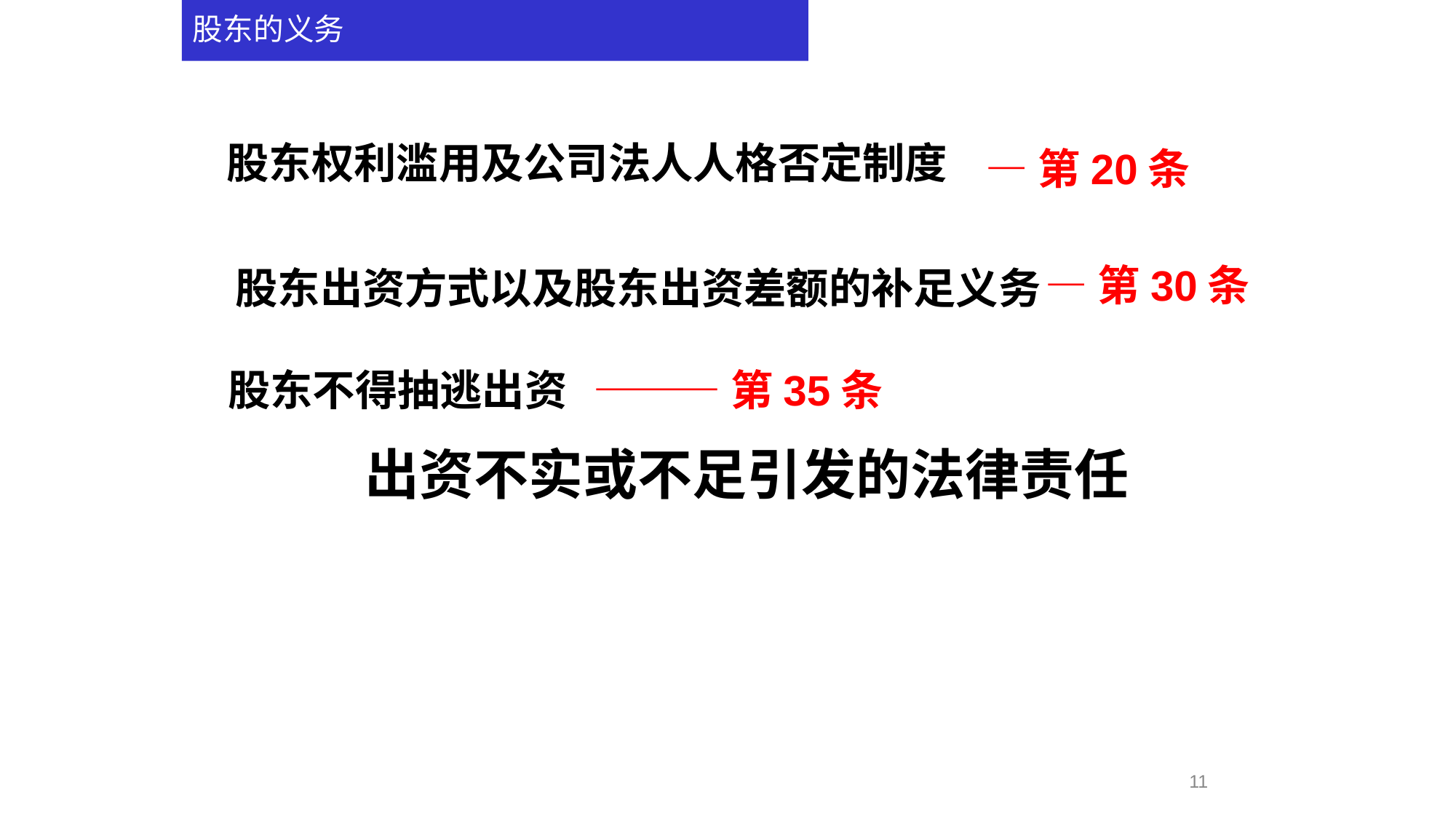

# 股东的义务
股东权利滥用及公司法人人格否定制度
—第20条
—第30条
股东出资方式以及股东出资差额的补足义务
股东不得抽逃出资
———第35条
出资不实或不足引发的法律责任
11